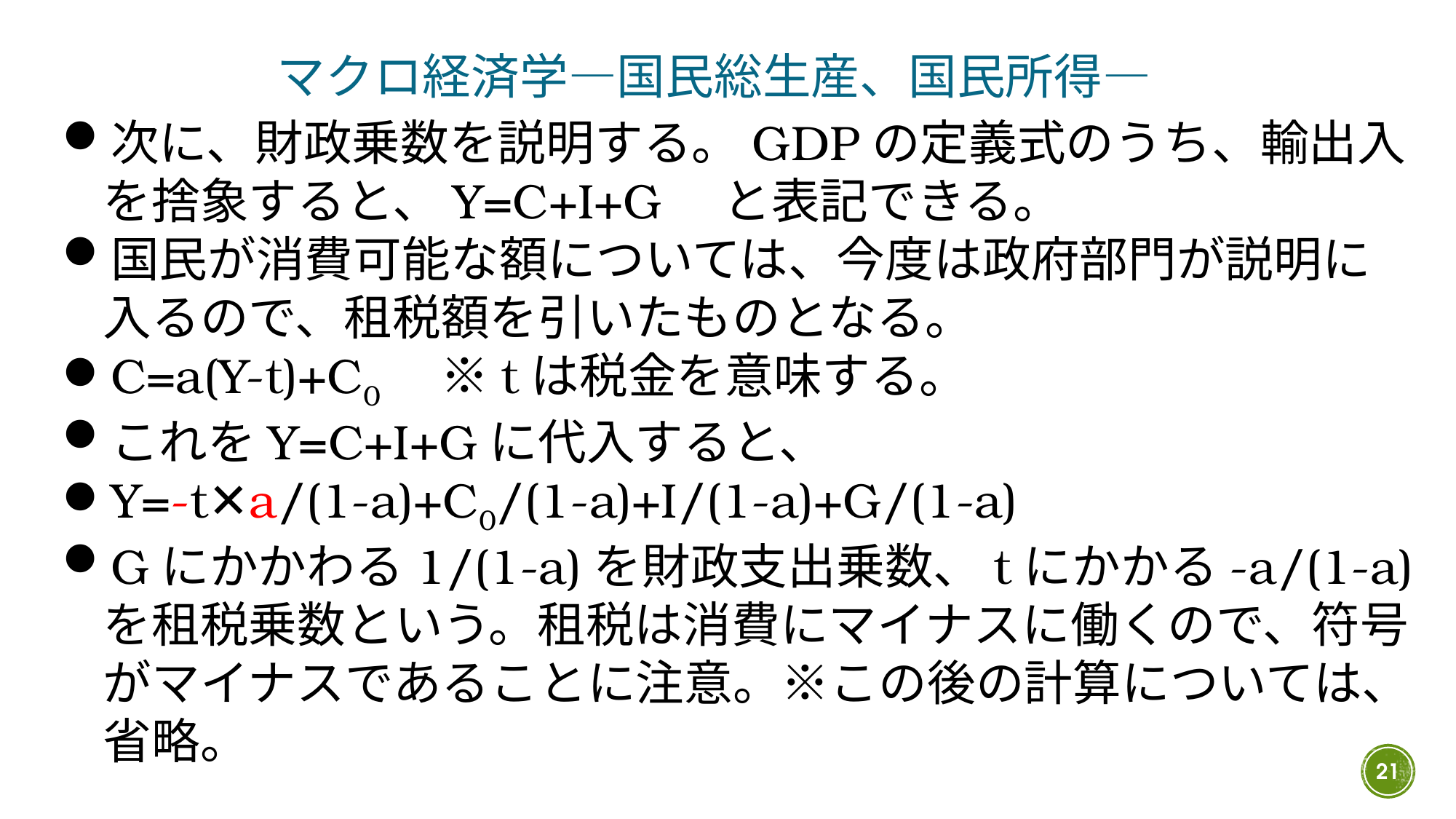

マクロ経済学―国民総生産、国民所得―
次に、財政乗数を説明する。GDPの定義式のうち、輸出入を捨象すると、Y=C+I+G　と表記できる。
国民が消費可能な額については、今度は政府部門が説明に入るので、租税額を引いたものとなる。
C=a(Y-t)+C0　※tは税金を意味する。
これをY=C+I+Gに代入すると、
Y=-t✕a/(1-a)+C0/(1-a)+I/(1-a)+G/(1-a)
Gにかかわる1/(1-a)を財政支出乗数、tにかかる-a/(1-a)を租税乗数という。租税は消費にマイナスに働くので、符号がマイナスであることに注意。※この後の計算については、省略。

21